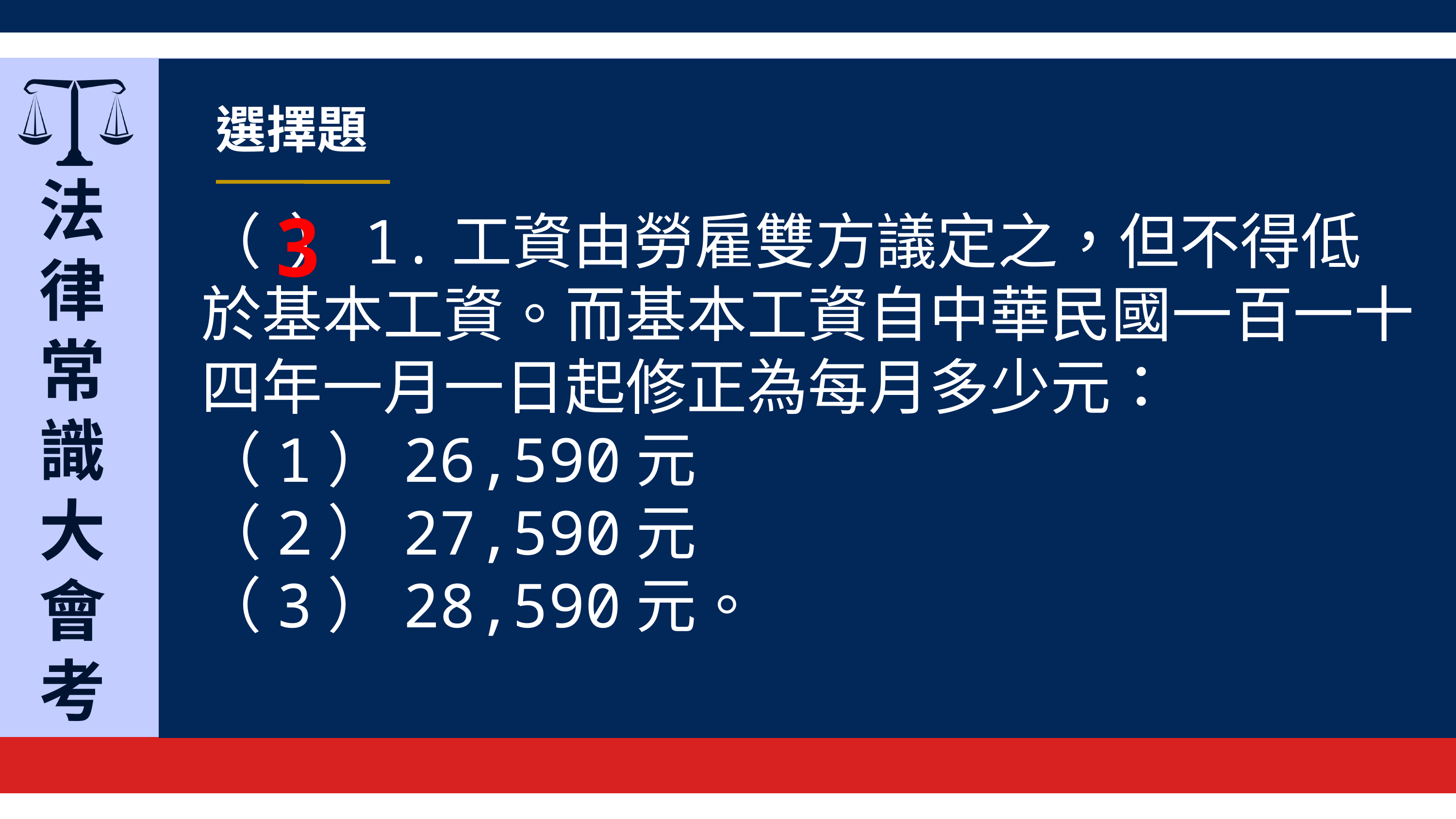

選擇題

（  ）1.工資由勞雇雙方議定之，但不得低於基本工資。而基本工資自中華民國一百一十四年一月一日起修正為每月多少元：
（1）26,590元
（2）27,590元
（3）28,590元。
法律常識
大會考

3